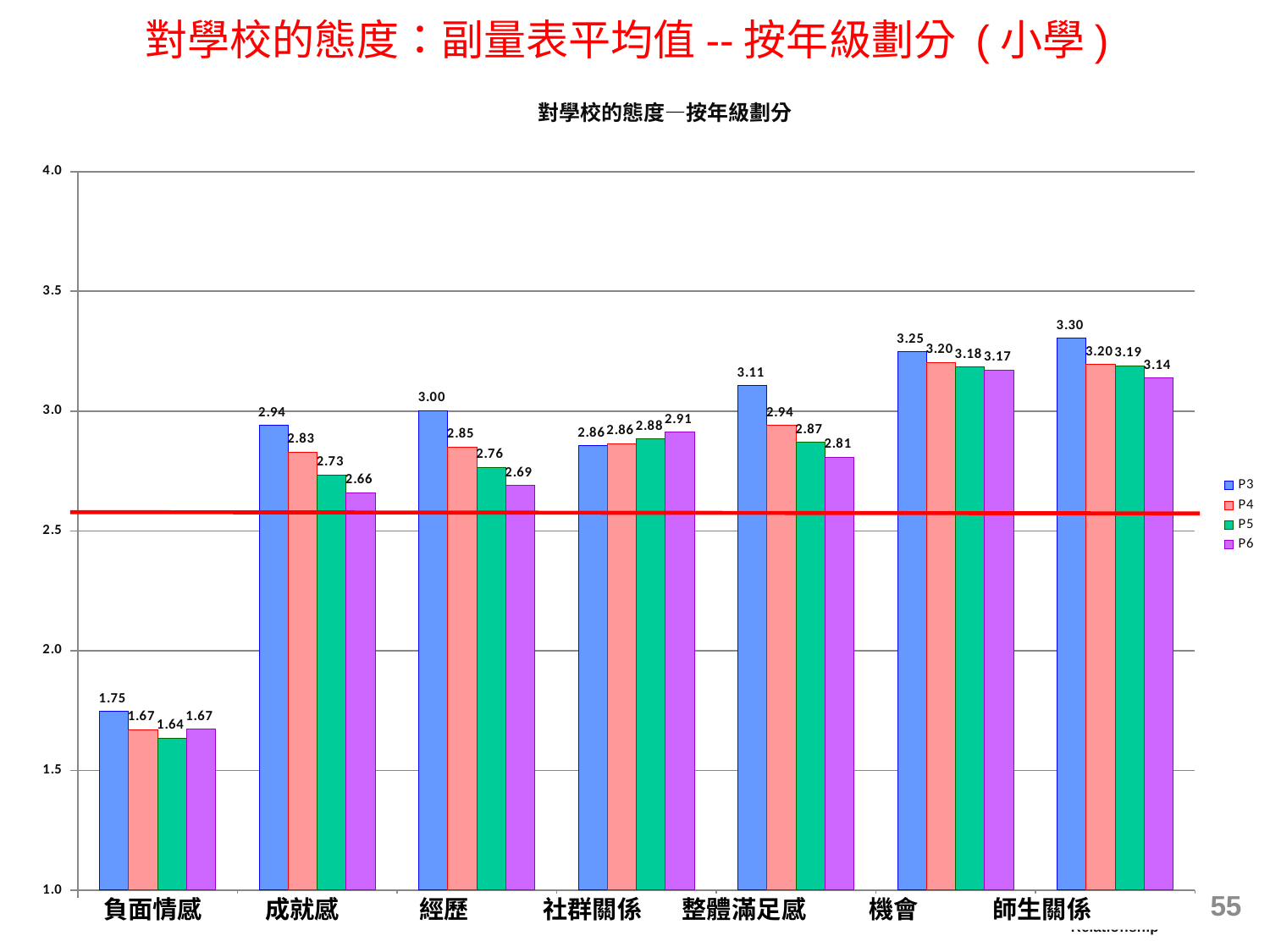

對學校的態度：副量表平均值--按年級劃分 (小學)

### Chart: 對學校的態度—按年級劃分

| Category | P3 | P4 | P5 | P6 |
|---|---|---|---|---|
| Negative Affect | 1.7453758999908031 | 1.6693567928945559 | 1.635172867514688 | 1.6717032493865585 |
| Achievement | 2.9409131803868678 | 2.8284781721746177 | 2.732927786499215 | 2.6590078164397397 |
| Experience | 3.0005772979457292 | 2.8500408997954967 | 2.764654607419059 | 2.689447806354011 |
| Social Integration | 2.8552421506477716 | 2.8637566137566126 | 2.88334081178604 | 2.911924573157555 |
| General Satisfaction | 3.1053625163231637 | 2.9404951348064077 | 2.8703435227049536 | 2.8073523657479202 |
| Opportunity | 3.247624398073828 | 3.204092595830667 | 3.183940957615864 | 3.171996794179097 |
| Teacher-Student Relationship | 3.3044846002001087 | 3.1950288271336778 | 3.1885249047525686 | 3.1375943203235646 |
55
負面情感           成就感              經歷             社群關係       整體滿足感           機會             師生關係